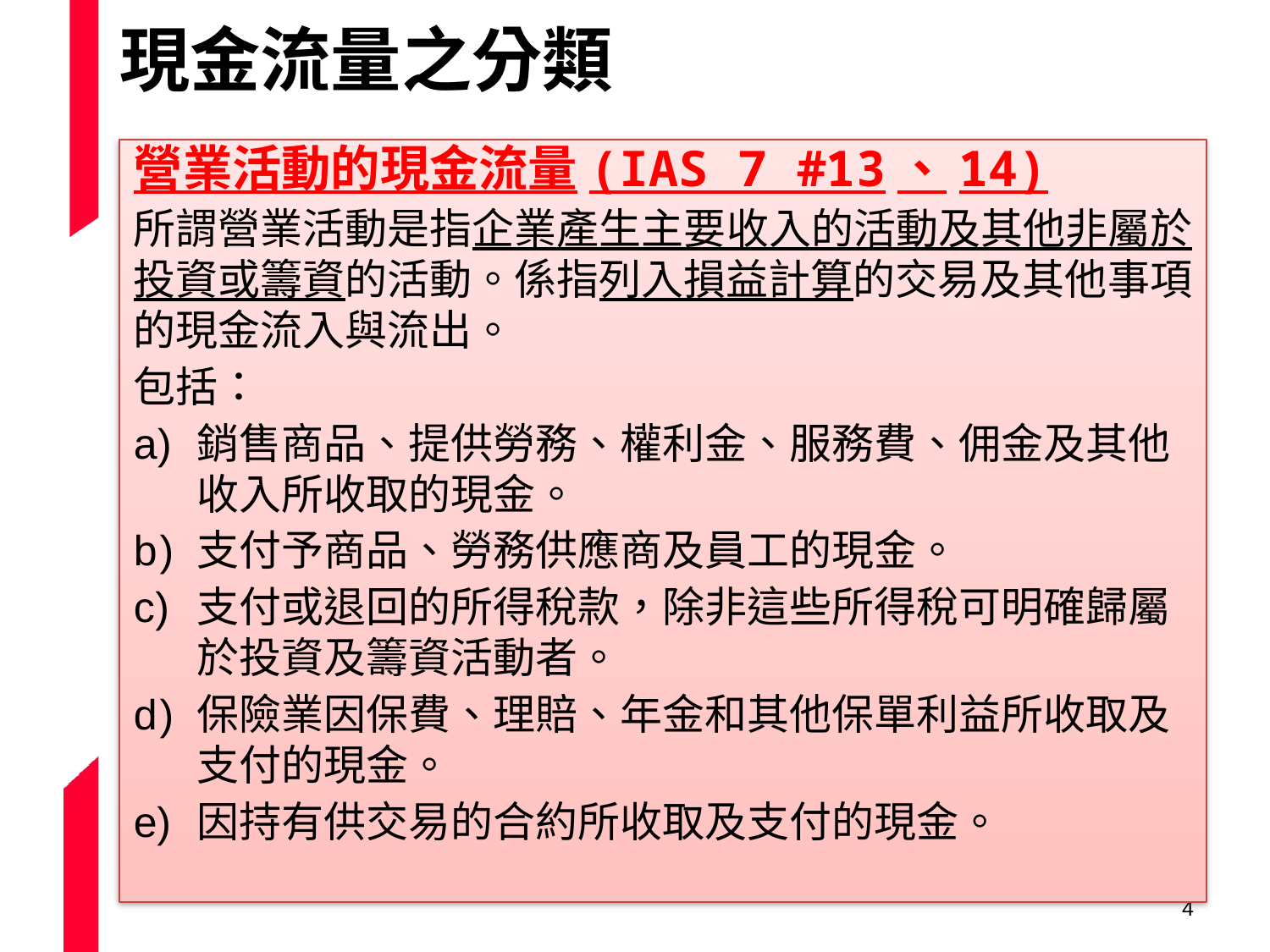

# 現金流量之分類
營業活動的現金流量(IAS 7 #13、14)
所謂營業活動是指企業產生主要收入的活動及其他非屬於投資或籌資的活動。係指列入損益計算的交易及其他事項的現金流入與流出。
包括：
銷售商品、提供勞務、權利金、服務費、佣金及其他收入所收取的現金。
支付予商品、勞務供應商及員工的現金。
支付或退回的所得稅款，除非這些所得稅可明確歸屬於投資及籌資活動者。
保險業因保費、理賠、年金和其他保單利益所收取及支付的現金。
因持有供交易的合約所收取及支付的現金。

4